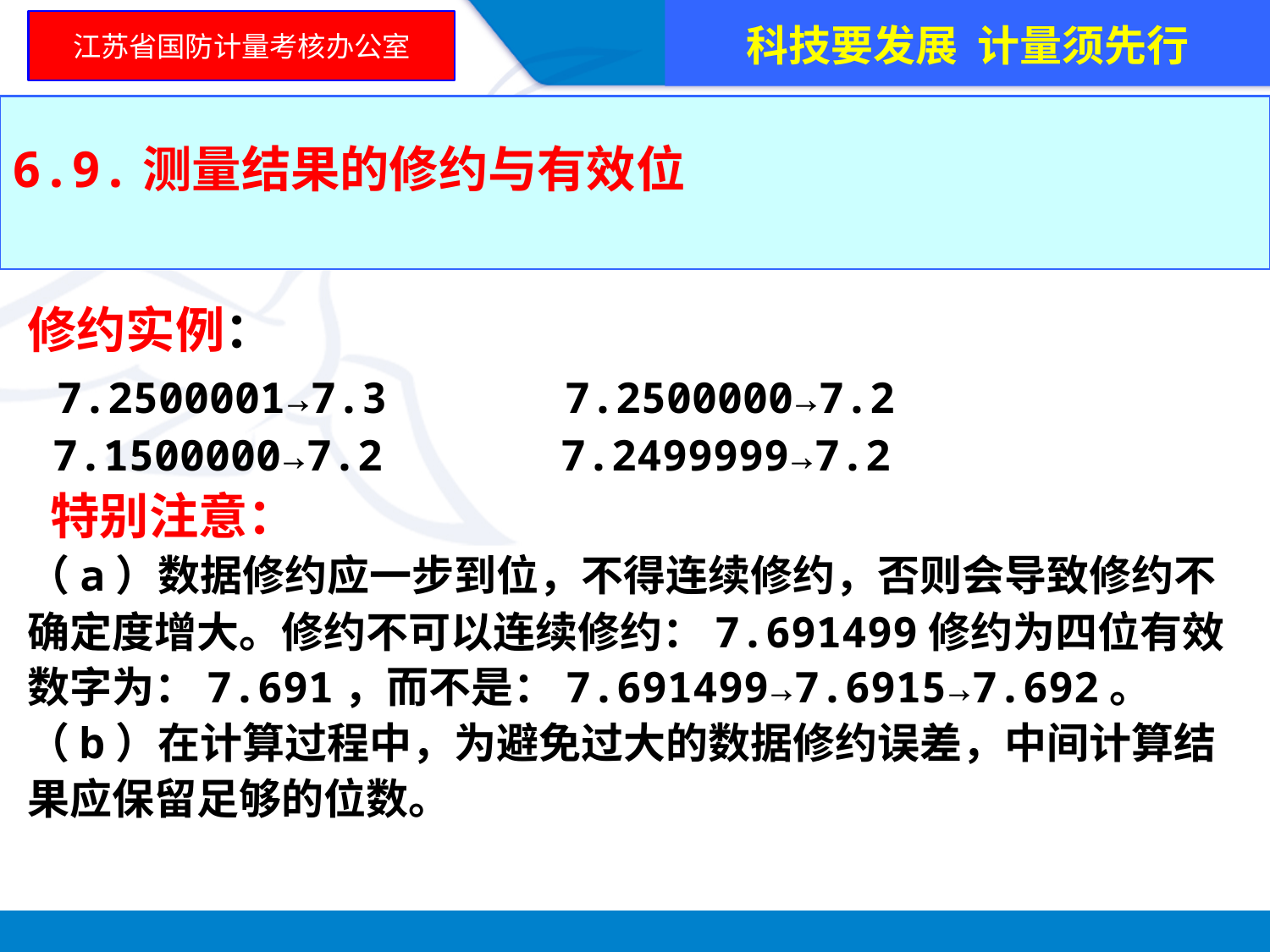

科技要发展  计量须先行
江苏省国防计量考核办公室
6.9.测量结果的修约与有效位

修约实例：
 7.2500001→7.3       7.2500000→7.2
 7.1500000→7.2       7.2499999→7.2
 特别注意：
（a）数据修约应一步到位，不得连续修约，否则会导致修约不确定度增大。修约不可以连续修约：7.691499修约为四位有效数字为：7.691，而不是：7.691499→7.6915→7.692。
（b）在计算过程中，为避免过大的数据修约误差，中间计算结果应保留足够的位数。